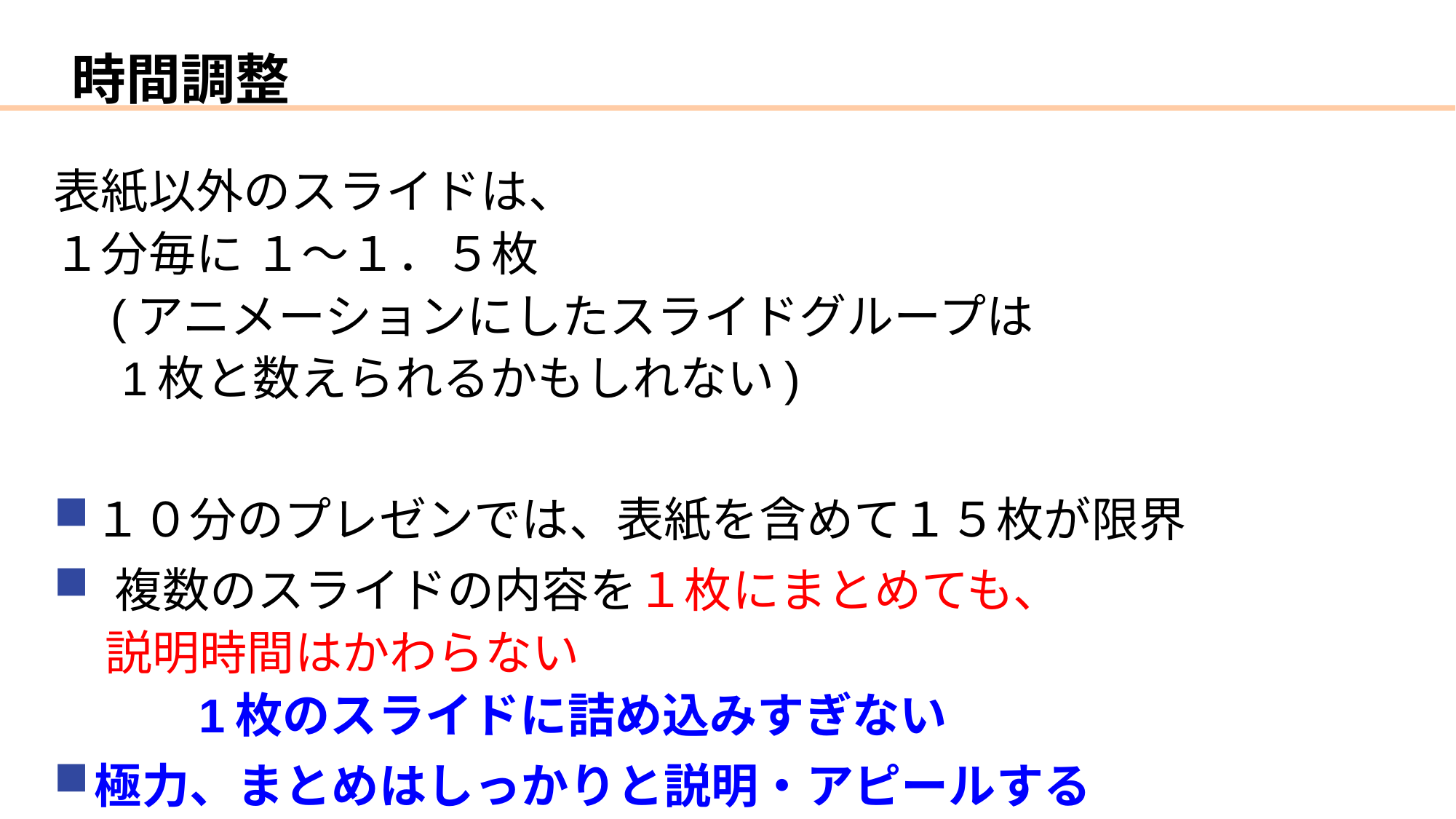

# 時間調整
表紙以外のスライドは、
１分毎に １～１．５枚
　(アニメーションにしたスライドグループは
　 1枚と数えられるかもしれない)

１０分のプレゼンでは、表紙を含めて１５枚が限界
 複数のスライドの内容を１枚にまとめても、
 説明時間はかわらない
　　1枚のスライドに詰め込みすぎない
極力、まとめはしっかりと説明・アピールする